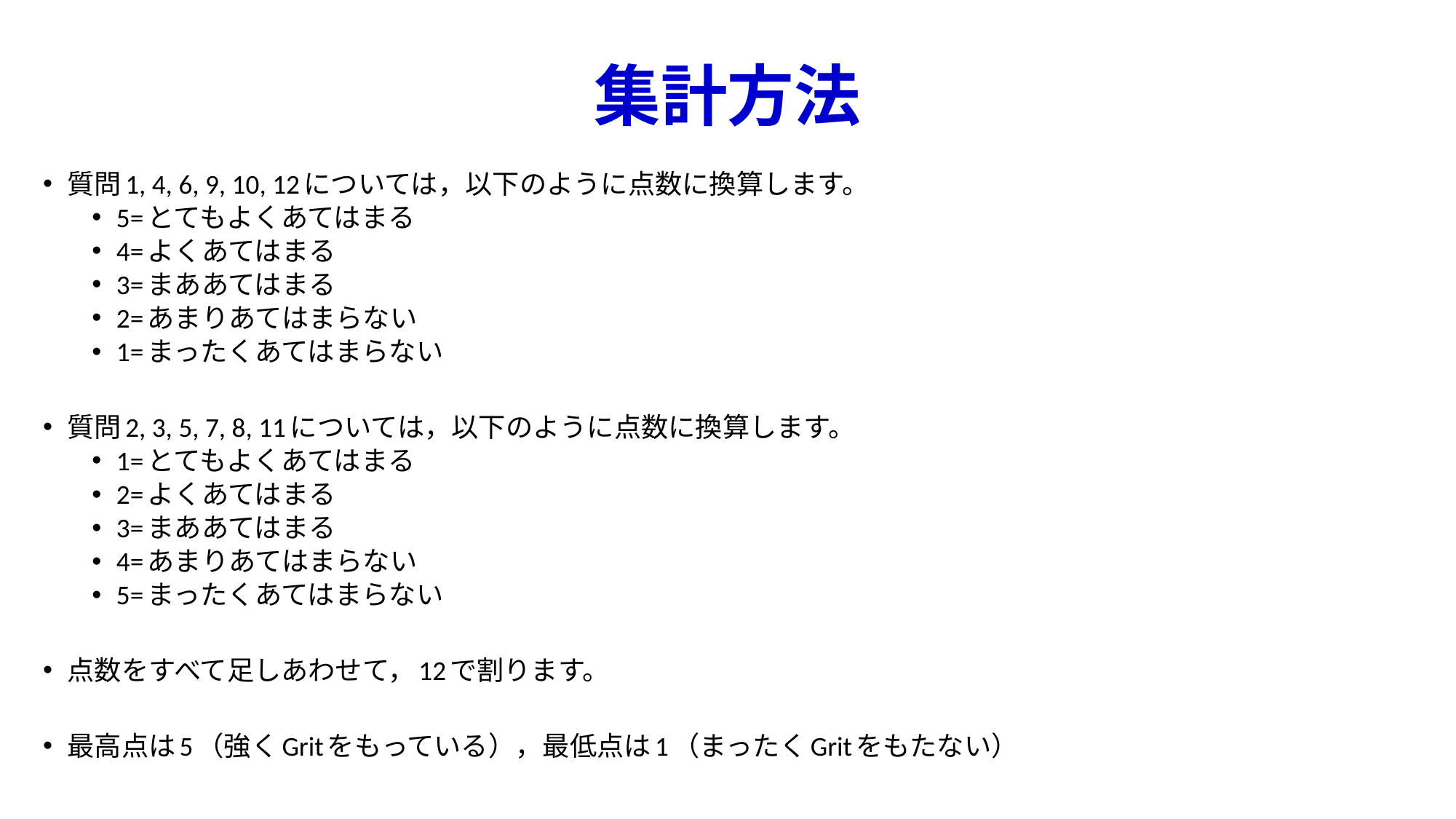

# 集計方法
質問1, 4, 6, 9, 10, 12については，以下のように点数に換算します。
5=とてもよくあてはまる
4=よくあてはまる
3=まああてはまる
2=あまりあてはまらない
1=まったくあてはまらない

質問2, 3, 5, 7, 8, 11については，以下のように点数に換算します。
1=とてもよくあてはまる
2=よくあてはまる
3=まああてはまる
4=あまりあてはまらない
5=まったくあてはまらない

点数をすべて足しあわせて，12で割ります。

最高点は5（強くGritをもっている），最低点は1（まったくGritをもたない）